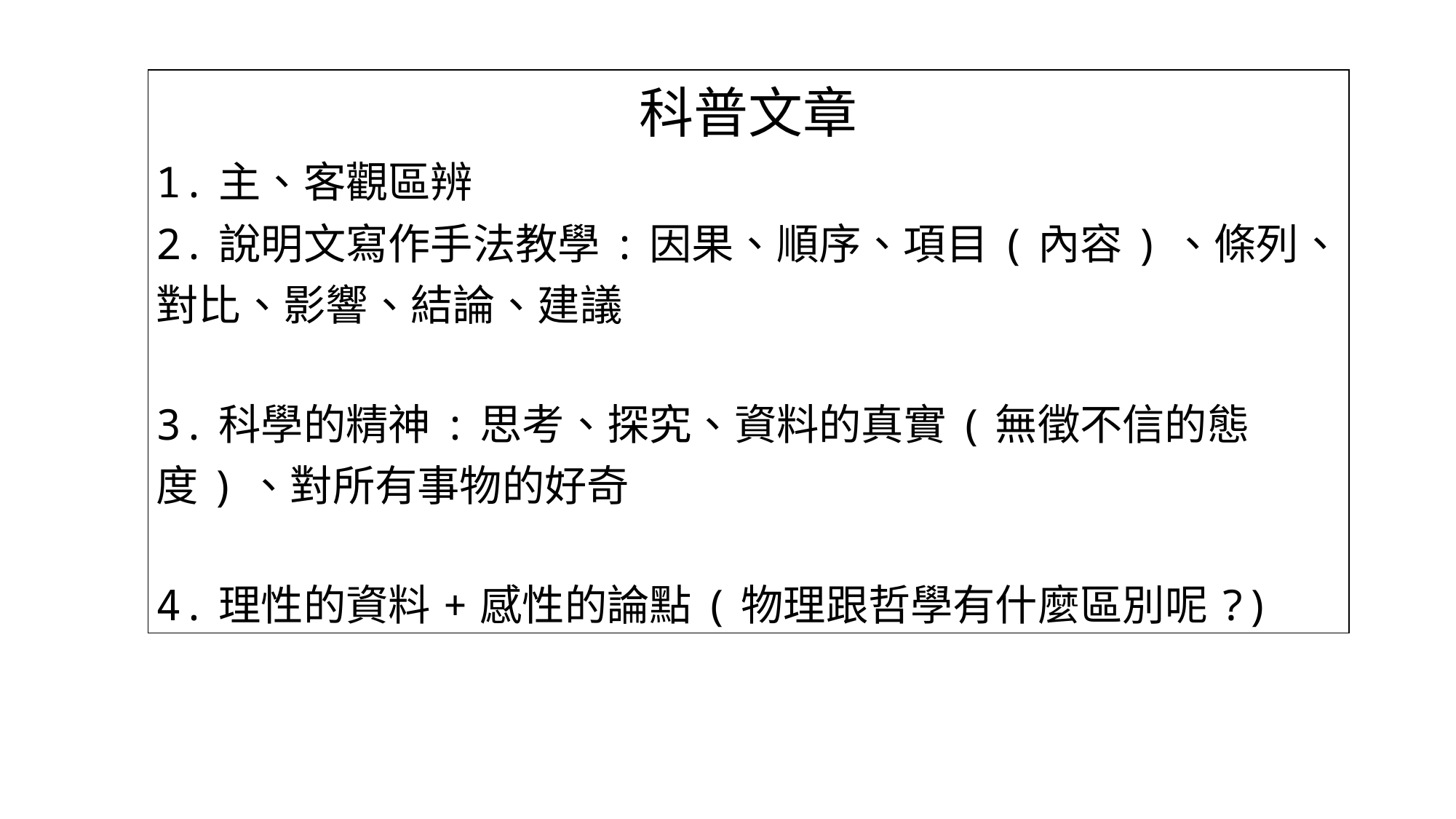

| 科普文章 1.主、客觀區辨 2.說明文寫作手法教學:因果、順序、項目(內容)、條列、對比、影響、結論、建議 3.科學的精神:思考、探究、資料的真實(無徵不信的態度)、對所有事物的好奇 4.理性的資料+感性的論點(物理跟哲學有什麼區別呢?) |
| --- |